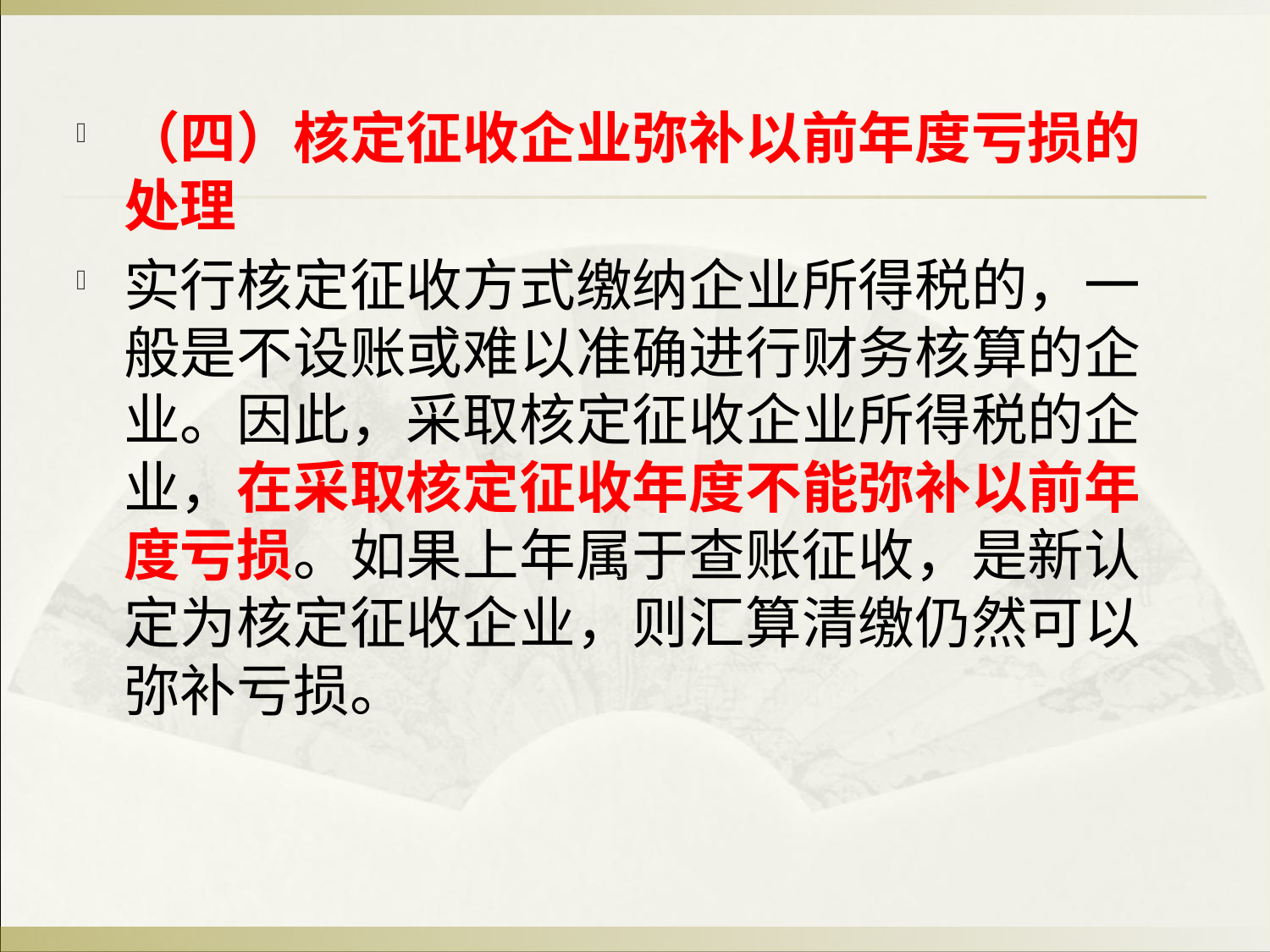

（四）核定征收企业弥补以前年度亏损的处理
实行核定征收方式缴纳企业所得税的，一般是不设账或难以准确进行财务核算的企业。因此，采取核定征收企业所得税的企业，在采取核定征收年度不能弥补以前年度亏损。如果上年属于查账征收，是新认定为核定征收企业，则汇算清缴仍然可以弥补亏损。